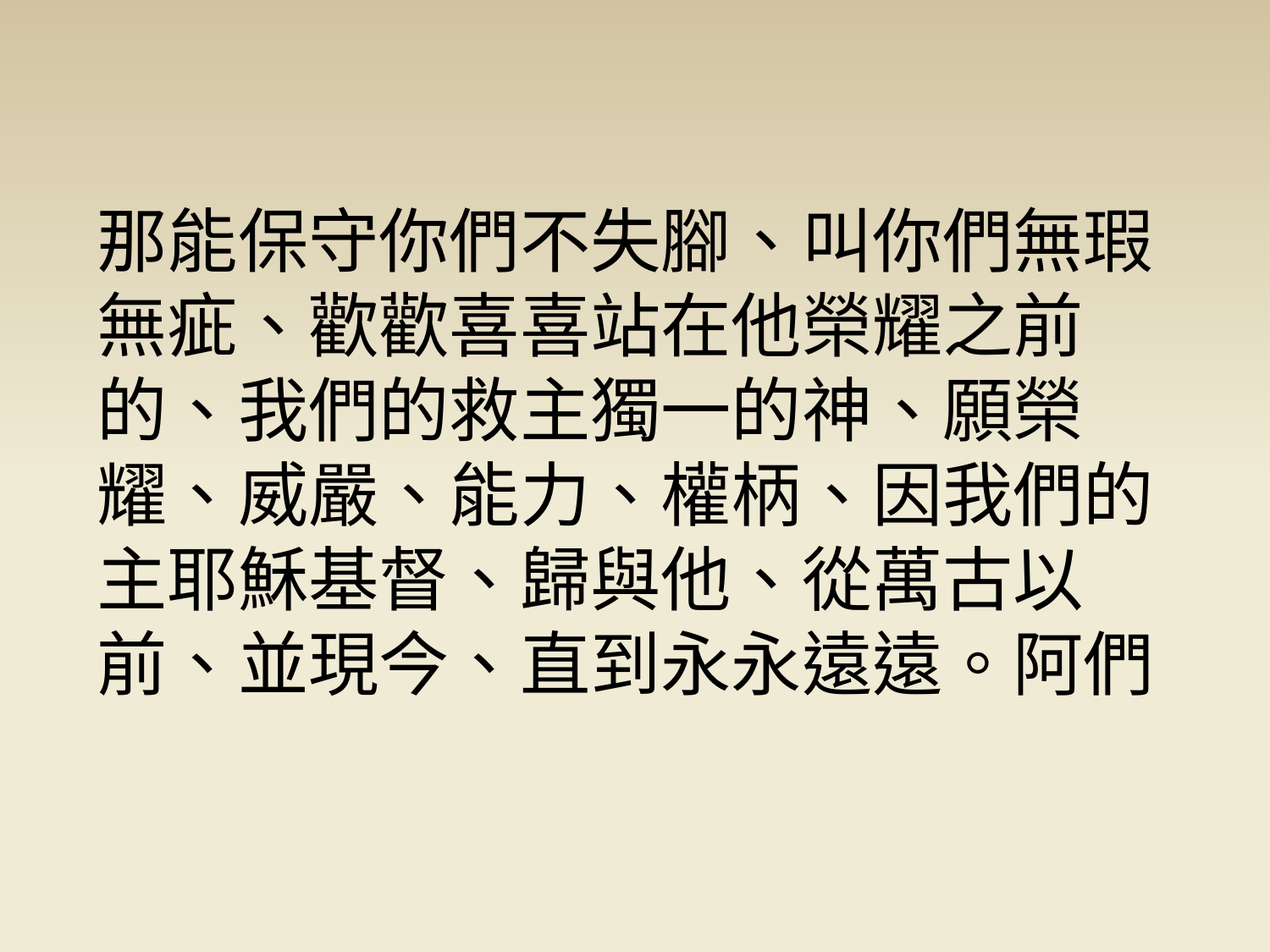

那能保守你們不失腳、叫你們無瑕無疵、歡歡喜喜站在他榮耀之前的、我們的救主獨一的神、願榮耀、威嚴、能力、權柄、因我們的主耶穌基督、歸與他、從萬古以前、並現今、直到永永遠遠。阿們